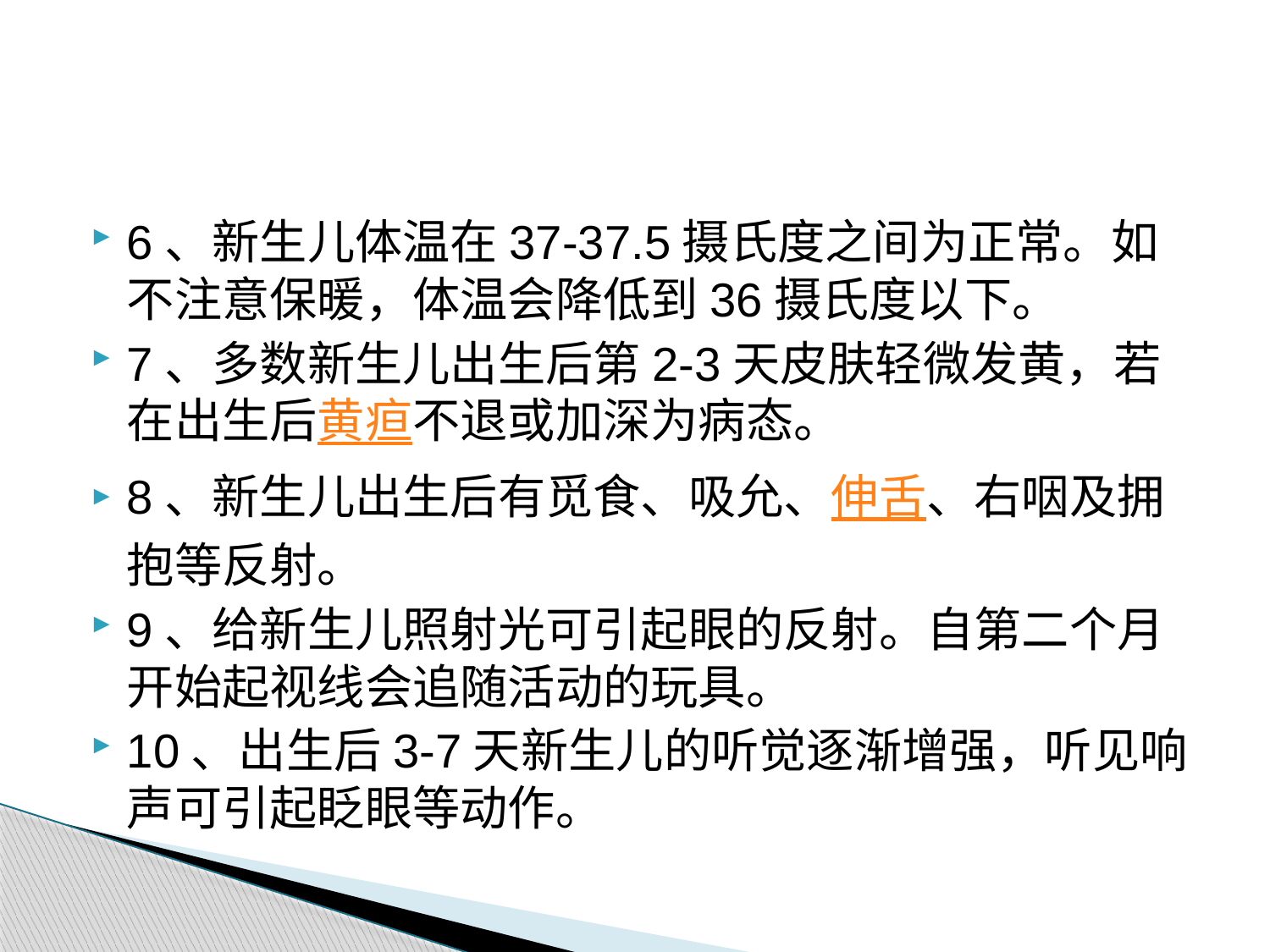

#
6、新生儿体温在37-37.5摄氏度之间为正常。如不注意保暖，体温会降低到36摄氏度以下。
7、多数新生儿出生后第2-3天皮肤轻微发黄，若在出生后黄疸不退或加深为病态。
8、新生儿出生后有觅食、吸允、伸舌、右咽及拥抱等反射。
9、给新生儿照射光可引起眼的反射。自第二个月开始起视线会追随活动的玩具。
10、出生后3-7天新生儿的听觉逐渐增强，听见响声可引起眨眼等动作。